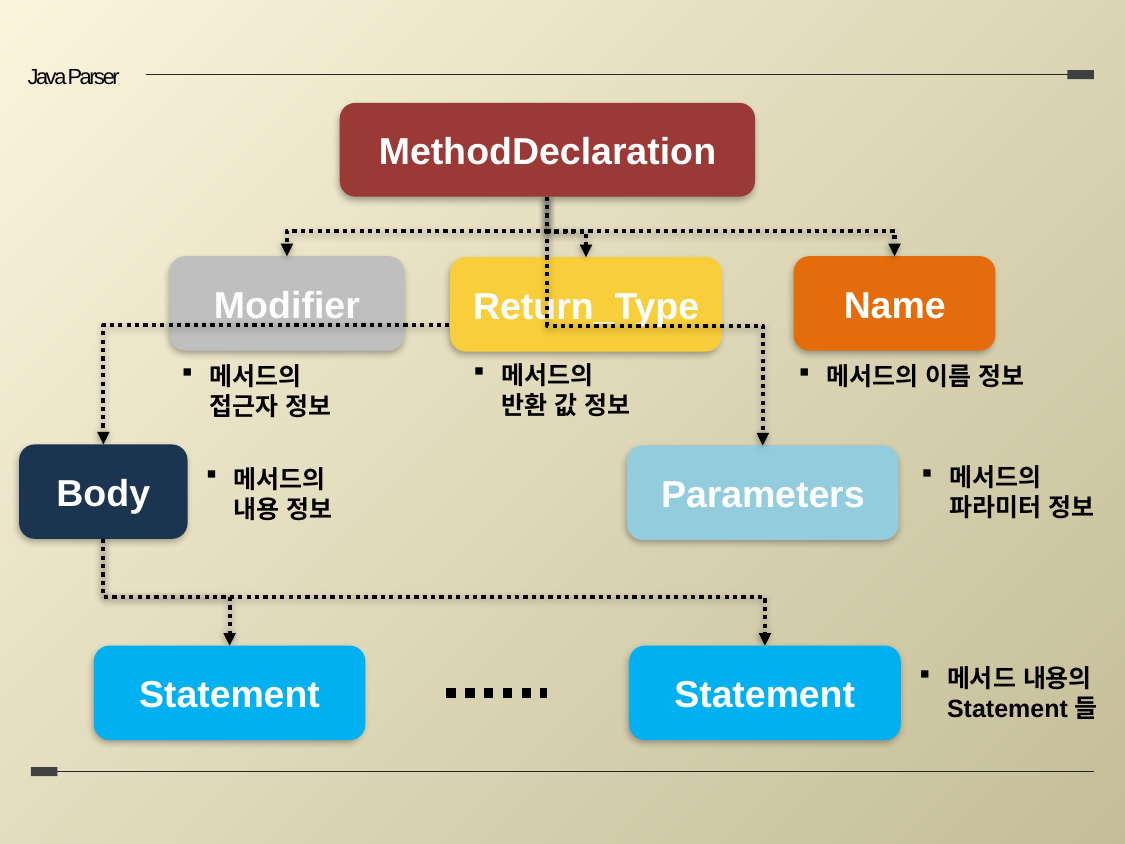

Java Parser

MethodDeclaration
Modifier
Name
Return_Type
메서드의
반환 값 정보
메서드의 이름 정보
메서드의
접근자 정보
Body
Parameters
메서드의
파라미터 정보
메서드의
내용 정보
Statement
Statement
메서드 내용의
Statement들